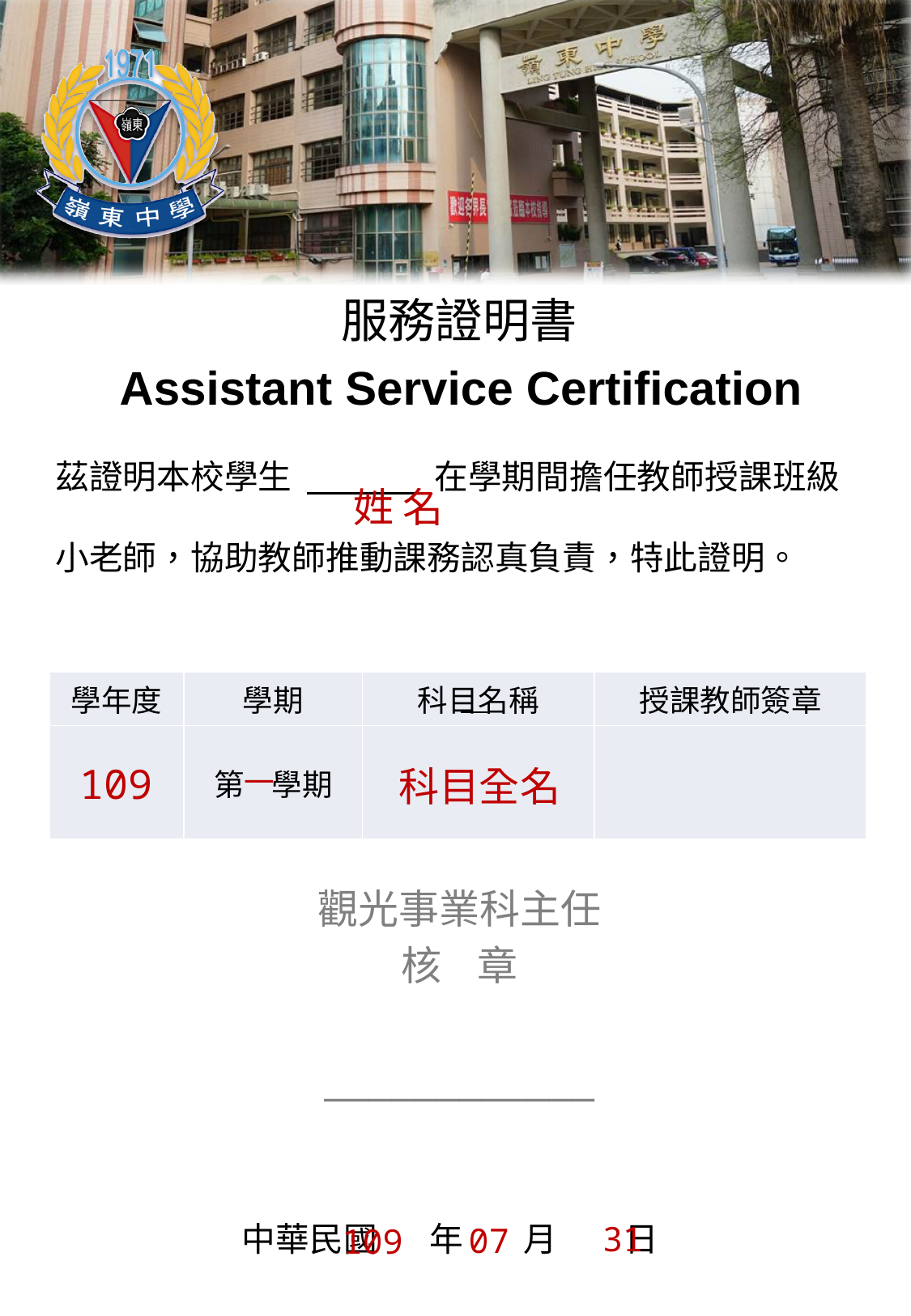

姓 名
109
科目全名
一
31
07
109